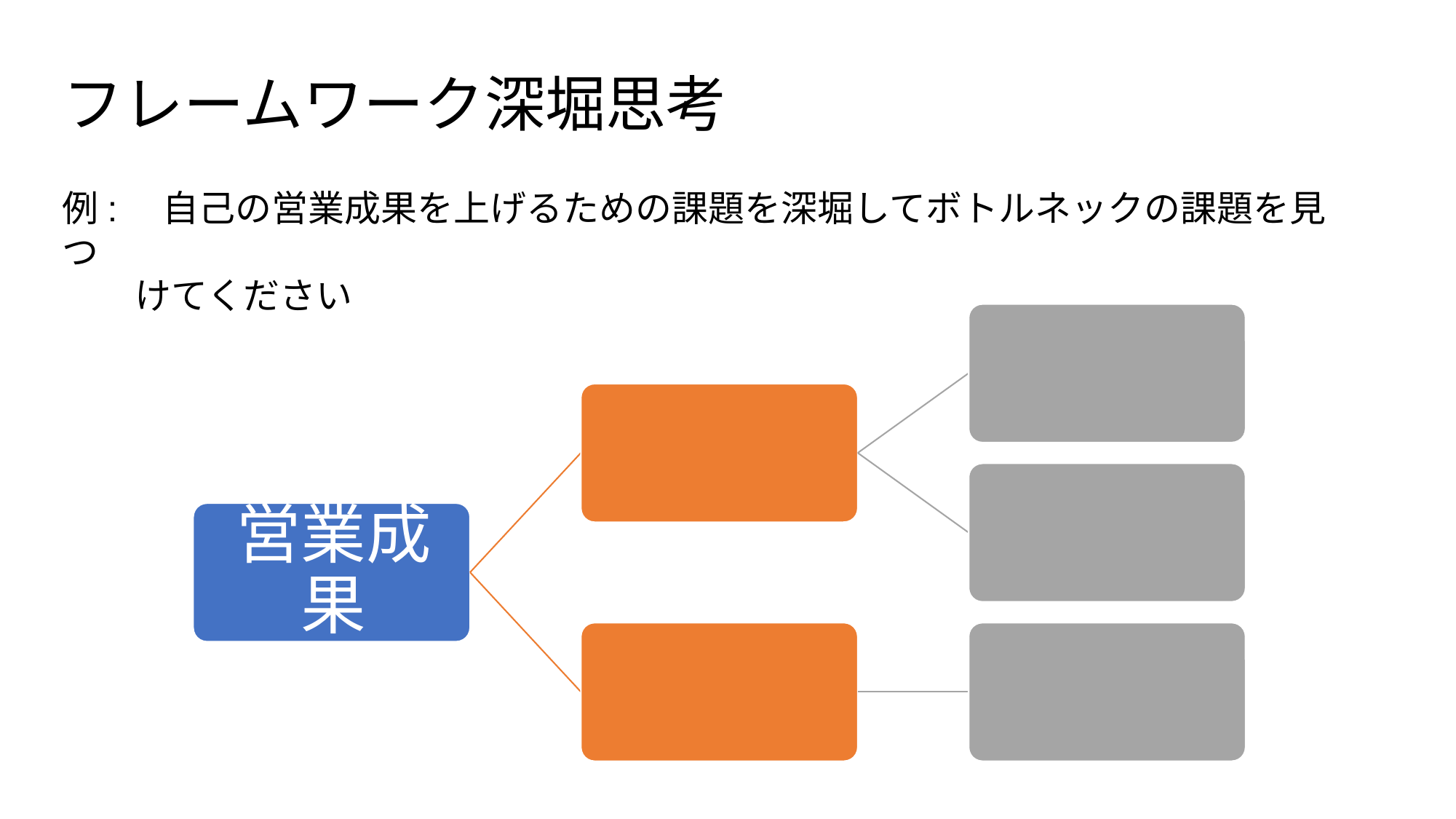

# フレームワーク深堀思考
例:　自己の営業成果を上げるための課題を深堀してボトルネックの課題を見つ
　　けてください

営業成果